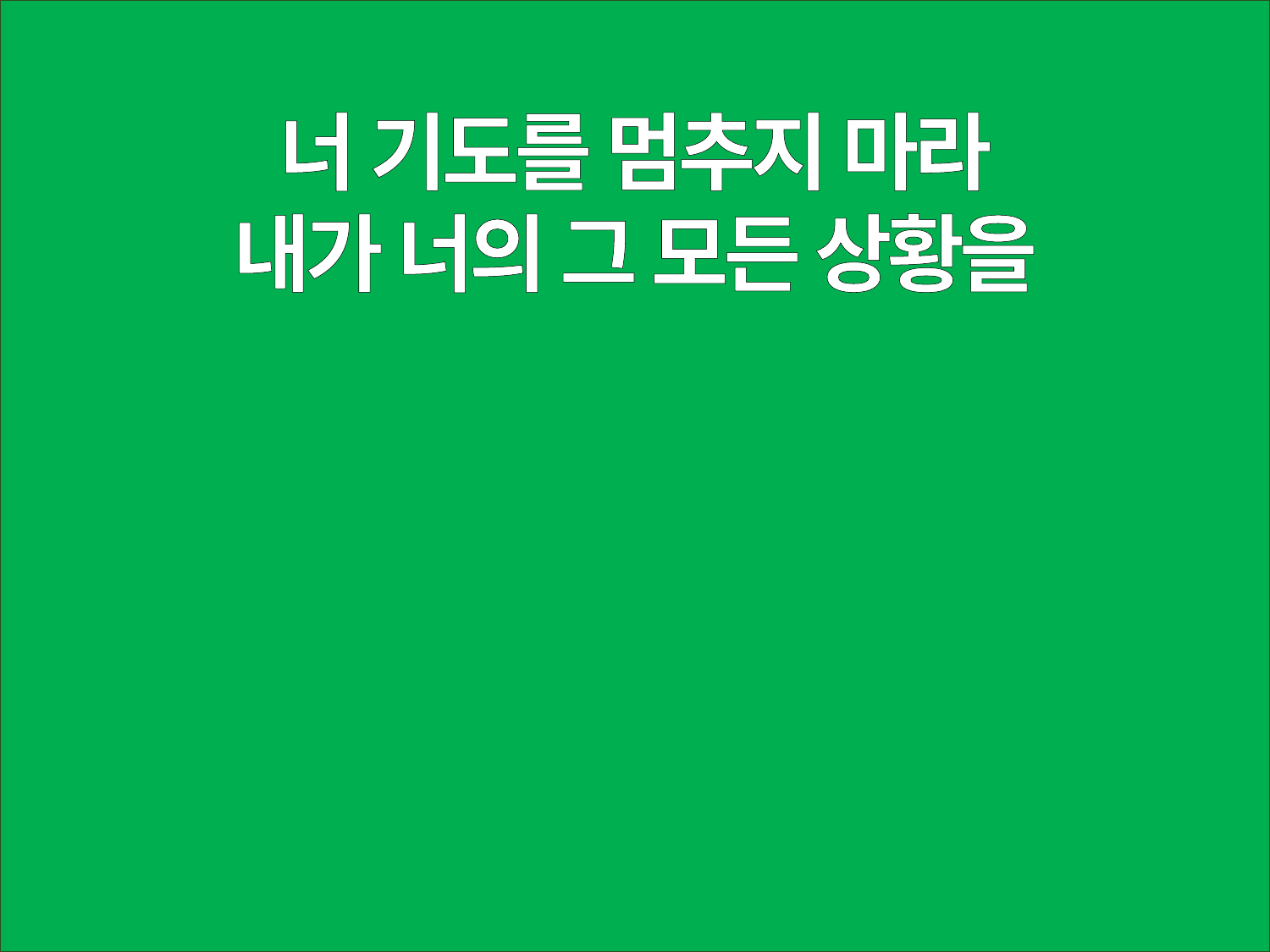

너 기도를 멈추지 마라
내가 너의 그 모든 상황을